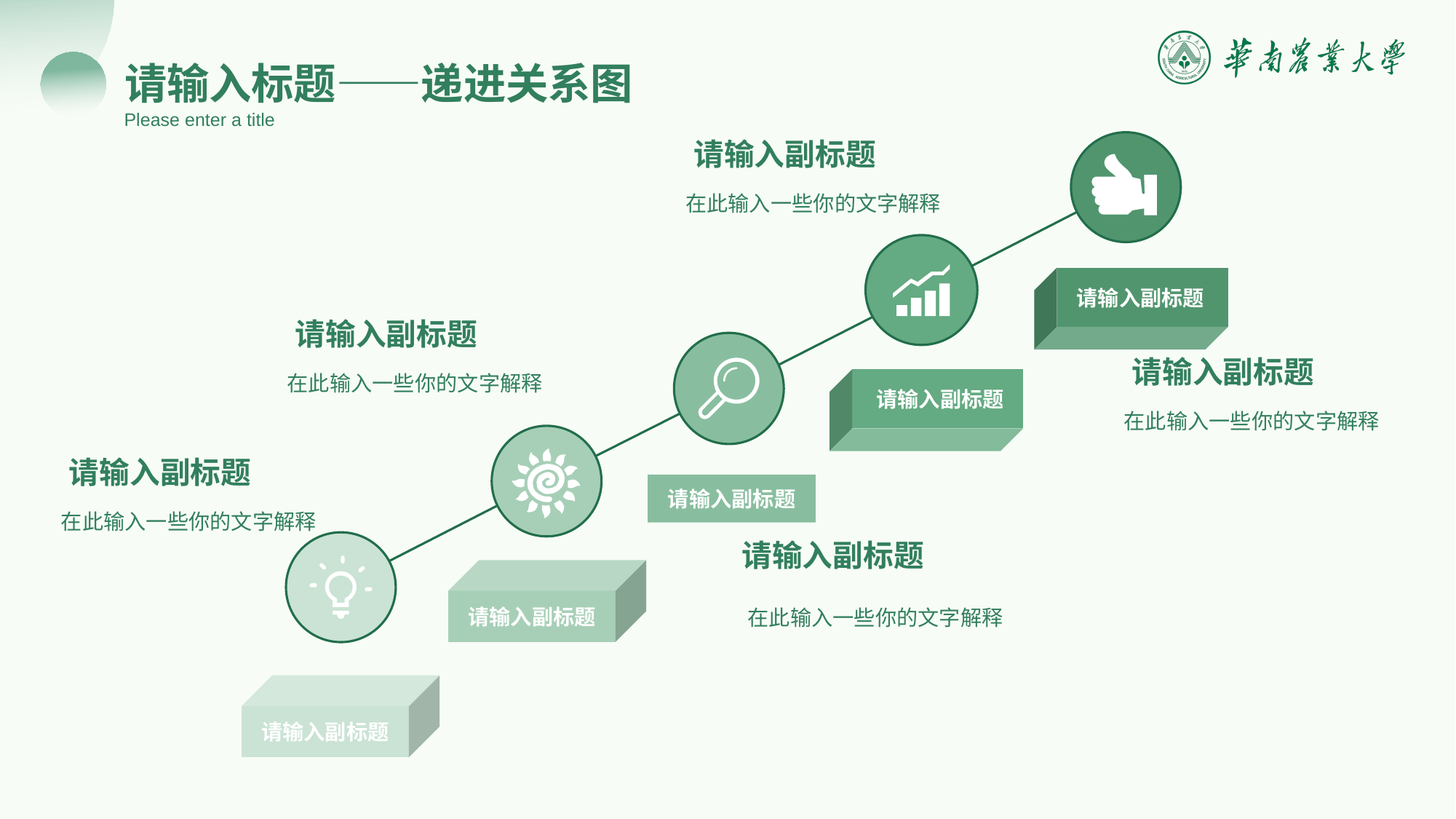

请输入标题——递进关系图
Please enter a title

请输入副标题
在此输入一些你的文字解释

请输入副标题
请输入副标题
在此输入一些你的文字解释

请输入副标题
在此输入一些你的文字解释

请输入副标题
请输入副标题
在此输入一些你的文字解释

请输入副标题
请输入副标题
在此输入一些你的文字解释

请输入副标题
请输入副标题